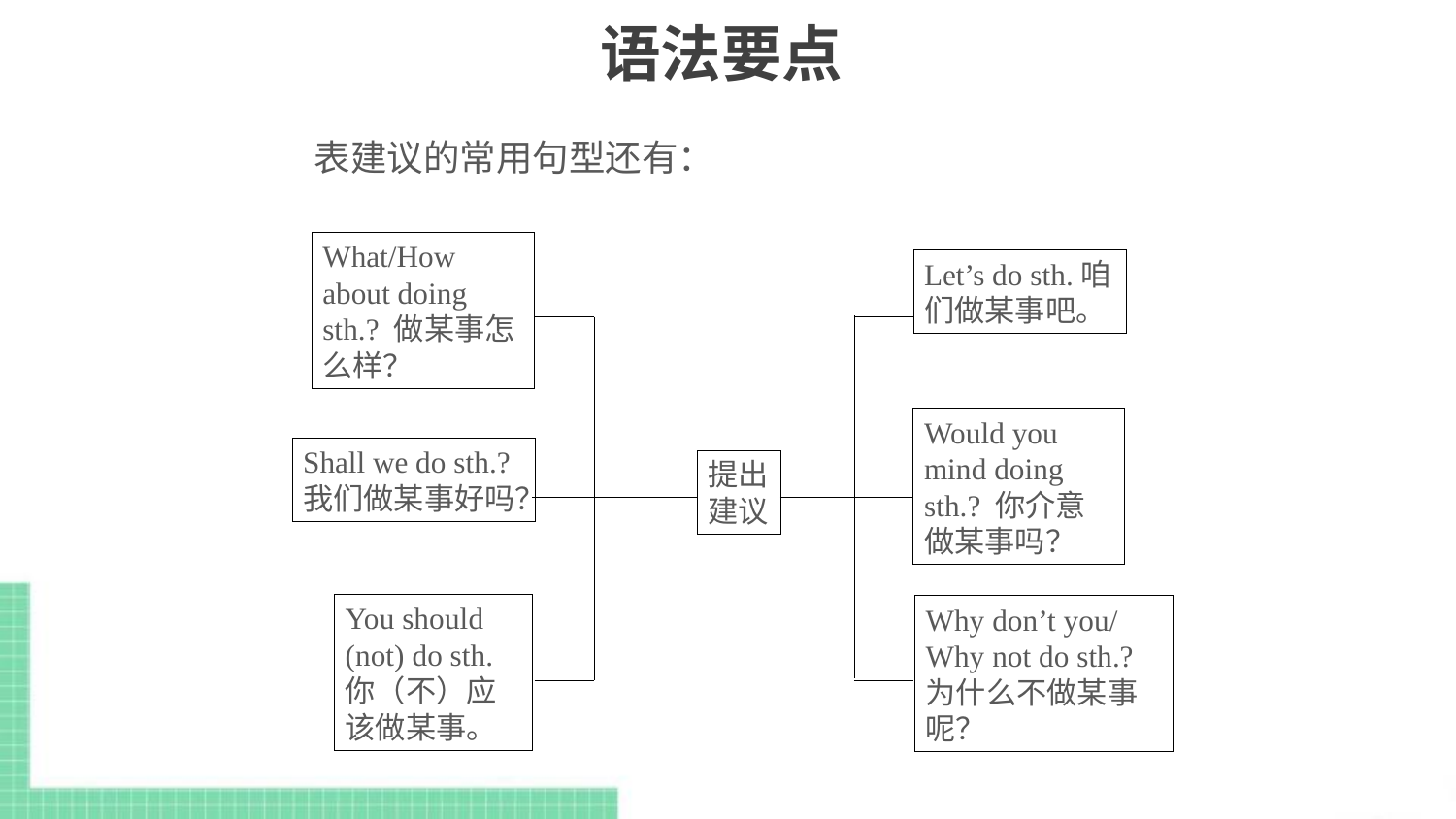

# 语法要点
表建议的常用句型还有：
What/How about doing sth.? 做某事怎么样？
Let’s do sth.咱们做某事吧。
Would you mind doing sth.? 你介意做某事吗？
Shall we do sth.? 我们做某事好吗？
提出建议
You should (not) do sth.你（不）应该做某事。
Why don’t you/ Why not do sth.? 为什么不做某事呢？